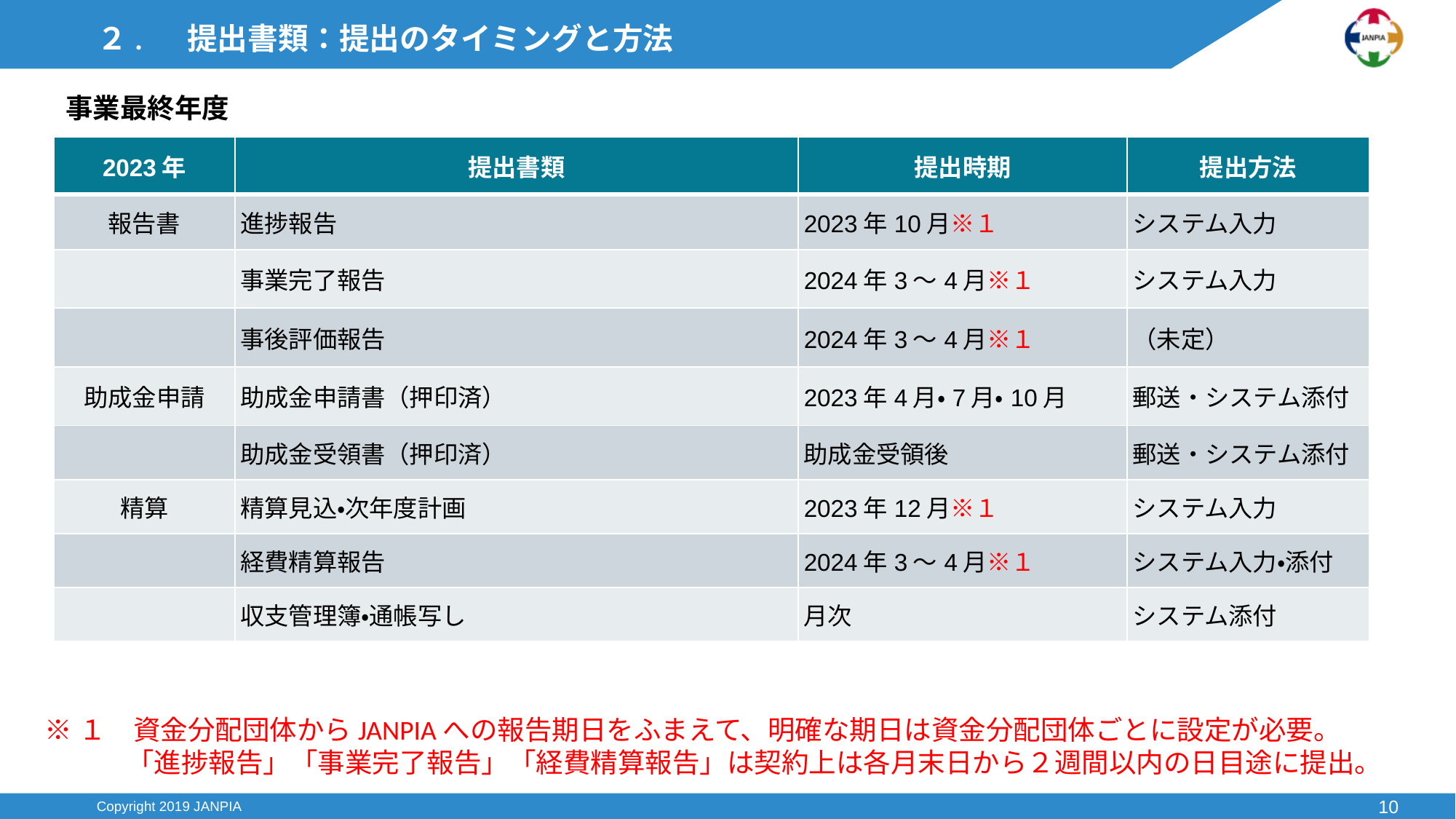

# ２. 　提出書類：提出のタイミングと方法
事業最終年度
| 2023年 | 提出書類 | 提出時期 | 提出方法 |
| --- | --- | --- | --- |
| 報告書 | 進捗報告 | 2023年10月※１ | システム入力 |
|  | 事業完了報告 | 2024年3～4月※１ | システム入力 |
|  | 事後評価報告 | 2024年3～4月※１ | （未定） |
| 助成金申請 | 助成金申請書（押印済） | 2023年4月・7月・10月 | 郵送・システム添付 |
|  | 助成金受領書（押印済） | 助成金受領後 | 郵送・システム添付 |
| 精算 | 精算見込・次年度計画 | 2023年12月※１ | システム入力 |
|  | 経費精算報告 | 2024年3～4月※１ | システム入力・添付 |
|  | 収支管理簿・通帳写し | 月次 | システム添付 |
※１　資金分配団体からJANPIAへの報告期日をふまえて、明確な期日は資金分配団体ごとに設定が必要。
　　　「進捗報告」「事業完了報告」「経費精算報告」は契約上は各月末日から２週間以内の日目途に提出。